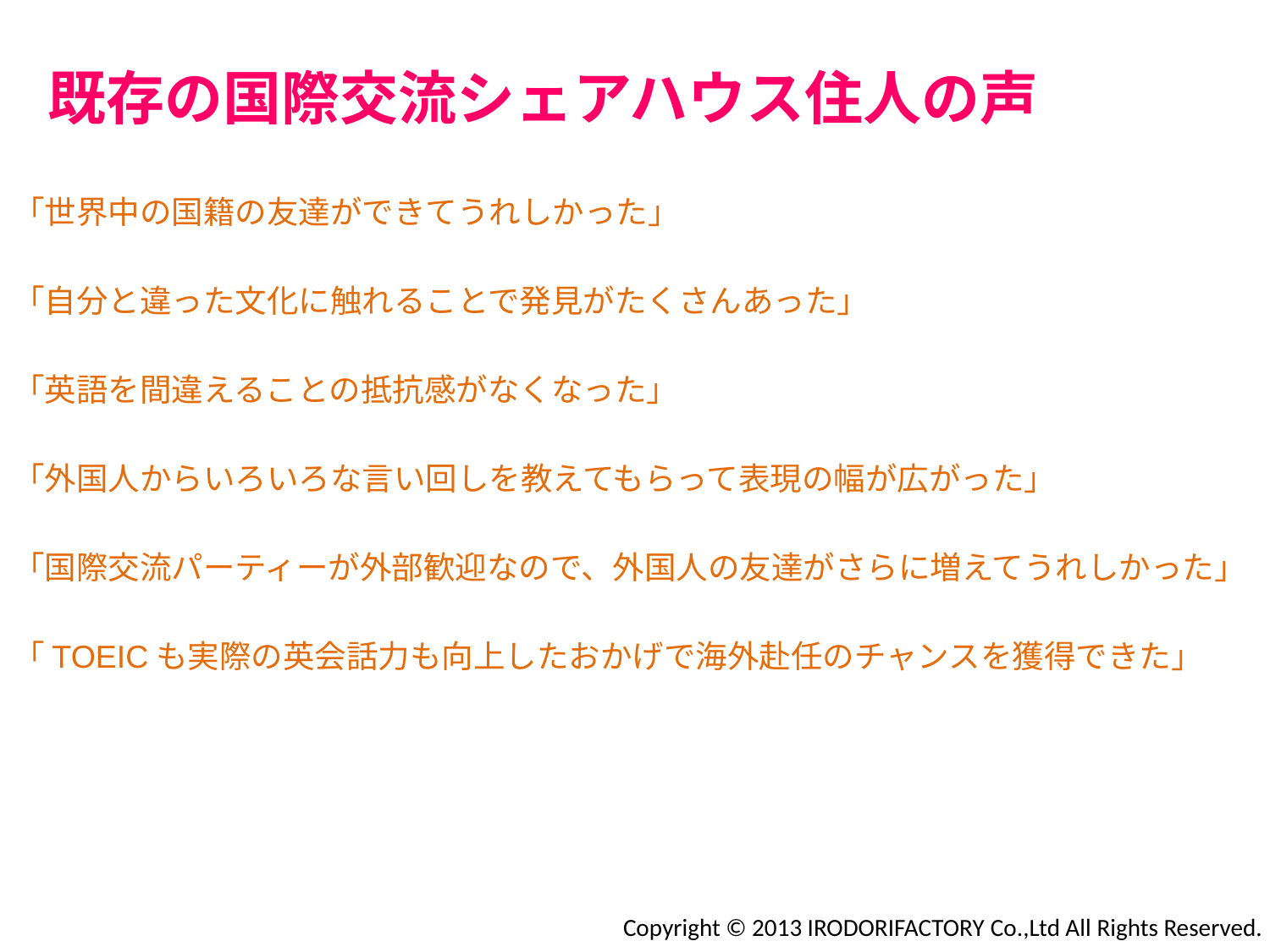

# 既存の国際交流シェアハウス住人の声
「世界中の国籍の友達ができてうれしかった」

「自分と違った文化に触れることで発見がたくさんあった」

「英語を間違えることの抵抗感がなくなった」

「外国人からいろいろな言い回しを教えてもらって表現の幅が広がった」

「国際交流パーティーが外部歓迎なので、外国人の友達がさらに増えてうれしかった」

「TOEICも実際の英会話力も向上したおかげで海外赴任のチャンスを獲得できた」
Copyright © 2013 IRODORIFACTORY Co.,Ltd All Rights Reserved.